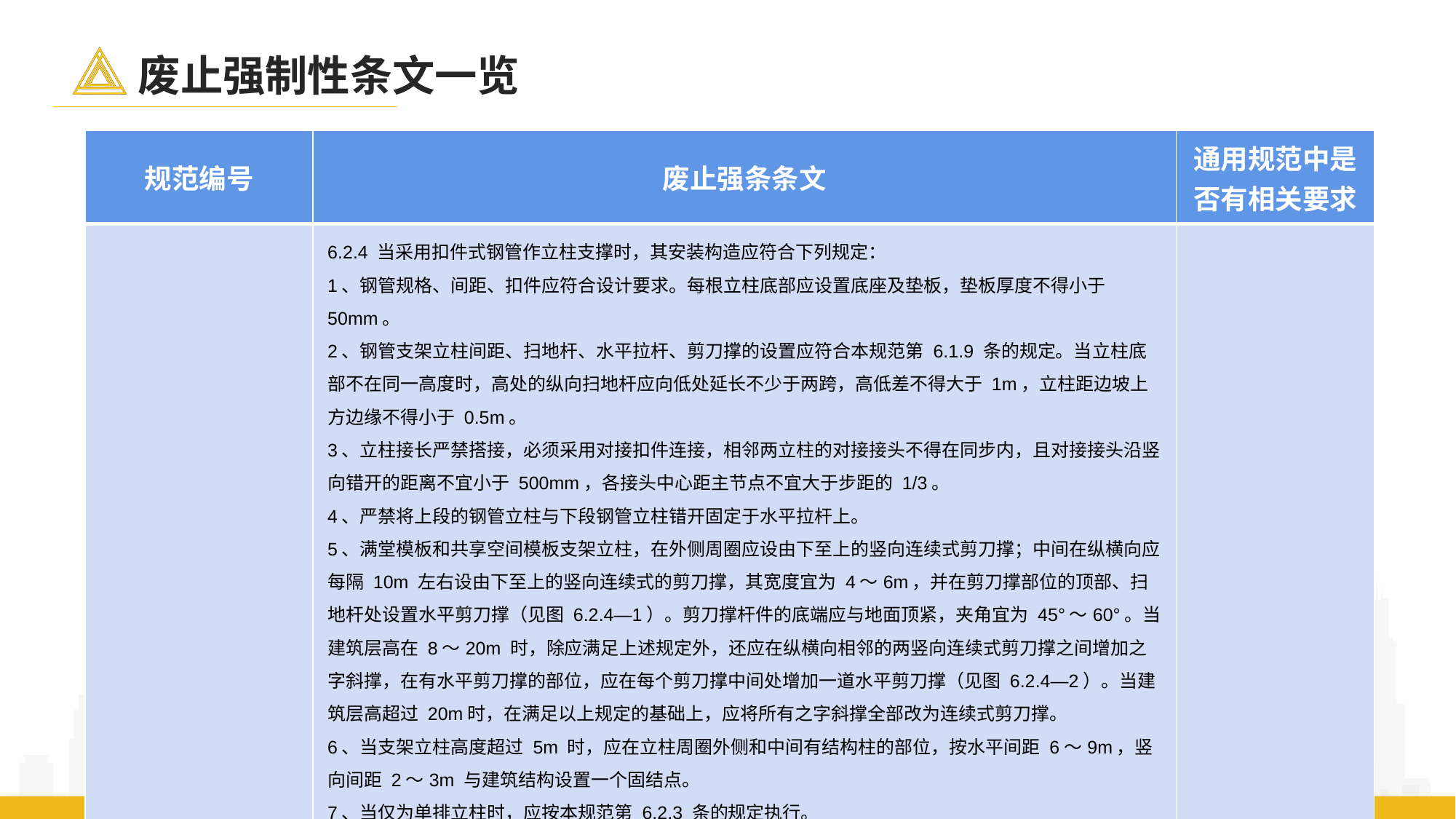

废止强制性条文一览

| 规范编号 | 废止强条条文 | 通用规范中是否有相关要求 |
| --- | --- | --- |
|  | 6.2.4 当采用扣件式钢管作立柱支撑时，其安装构造应符合下列规定： 1、钢管规格、间距、扣件应符合设计要求。每根立柱底部应设置底座及垫板，垫板厚度不得小于 50mm。 2、钢管支架立柱间距、扫地杆、水平拉杆、剪刀撑的设置应符合本规范第 6.1.9 条的规定。当立柱底部不在同一高度时，高处的纵向扫地杆应向低处延长不少于两跨，高低差不得大于 1m，立柱距边坡上方边缘不得小于 0.5m。 3、立柱接长严禁搭接，必须采用对接扣件连接，相邻两立柱的对接接头不得在同步内，且对接接头沿竖向错开的距离不宜小于 500mm，各接头中心距主节点不宜大于步距的 1/3。 4、严禁将上段的钢管立柱与下段钢管立柱错开固定于水平拉杆上。 5、满堂模板和共享空间模板支架立柱，在外侧周圈应设由下至上的竖向连续式剪刀撑；中间在纵横向应每隔 10m 左右设由下至上的竖向连续式的剪刀撑，其宽度宜为 4～6m，并在剪刀撑部位的顶部、扫地杆处设置水平剪刀撑（见图 6.2.4—1）。剪刀撑杆件的底端应与地面顶紧，夹角宜为 45°～60°。当建筑层高在 8～20m 时，除应满足上述规定外，还应在纵横向相邻的两竖向连续式剪刀撑之间增加之字斜撑，在有水平剪刀撑的部位，应在每个剪刀撑中间处增加一道水平剪刀撑（见图 6.2.4—2）。当建筑层高超过 20m时，在满足以上规定的基础上，应将所有之字斜撑全部改为连续式剪刀撑。 6、当支架立柱高度超过 5m 时，应在立柱周圈外侧和中间有结构柱的部位，按水平间距 6～9m，竖向间距 2～3m 与建筑结构设置一个固结点。 7、当仅为单排立柱时，应按本规范第 6.2.3 条的规定执行。 |  |